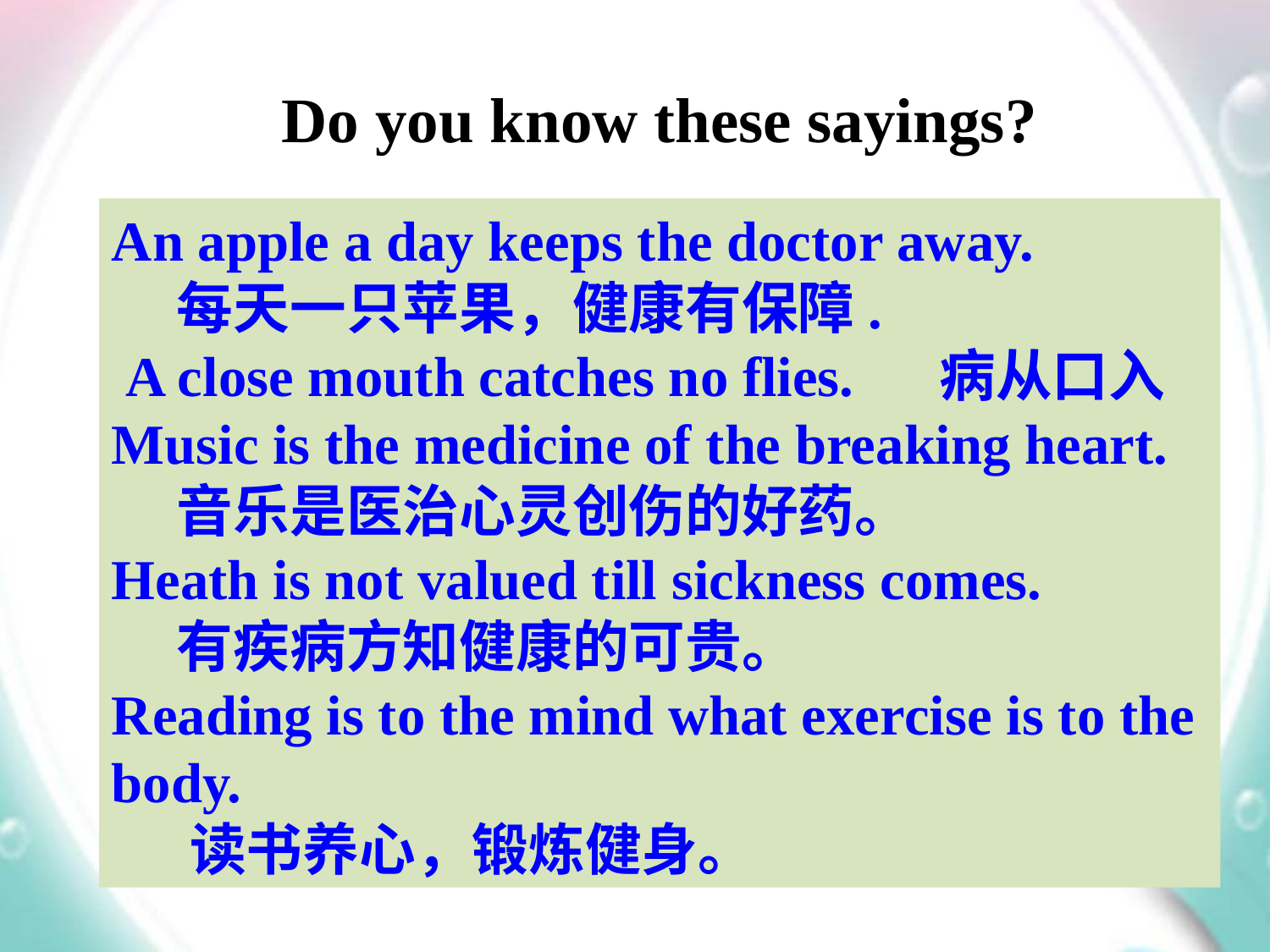

Do you know these sayings?
An apple a day keeps the doctor away.
    每天一只苹果，健康有保障.
 A close mouth catches no flies.     病从口入
Music is the medicine of the breaking heart.
    音乐是医治心灵创伤的好药。
Heath is not valued till sickness comes.
    有疾病方知健康的可贵。
Reading is to the mind what exercise is to the body.
     读书养心，锻炼健身。